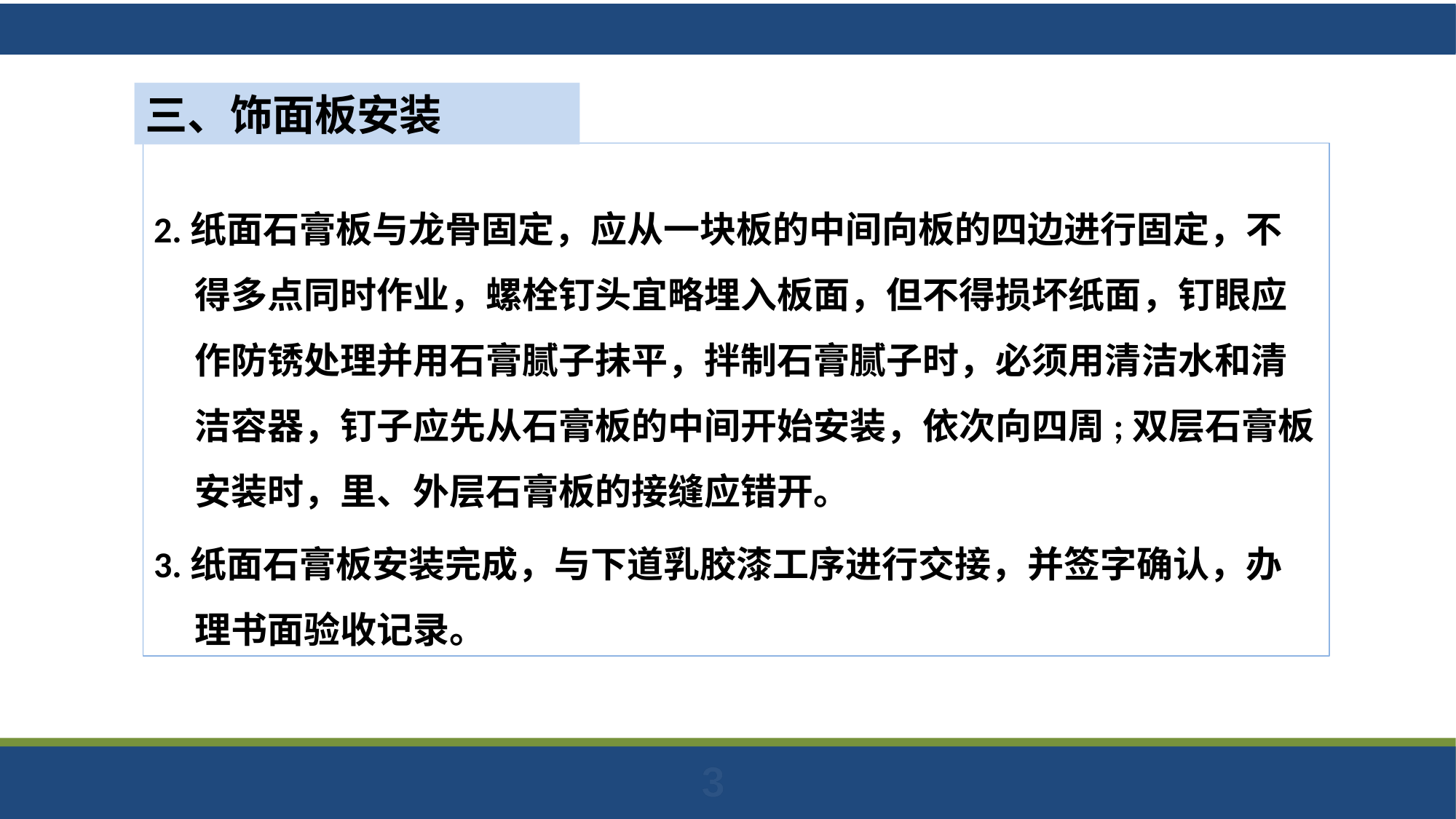

三、饰面板安装

2.纸面石膏板与龙骨固定，应从一块板的中间向板的四边进行固定，不得多点同时作业，螺栓钉头宜略埋入板面，但不得损坏纸面，钉眼应作防锈处理并用石膏腻子抹平，拌制石膏腻子时，必须用清洁水和清洁容器，钉子应先从石膏板的中间开始安装，依次向四周;双层石膏板安装时，里、外层石膏板的接缝应错开。
3.纸面石膏板安装完成，与下道乳胶漆工序进行交接，并签字确认，办理书面验收记录。

3